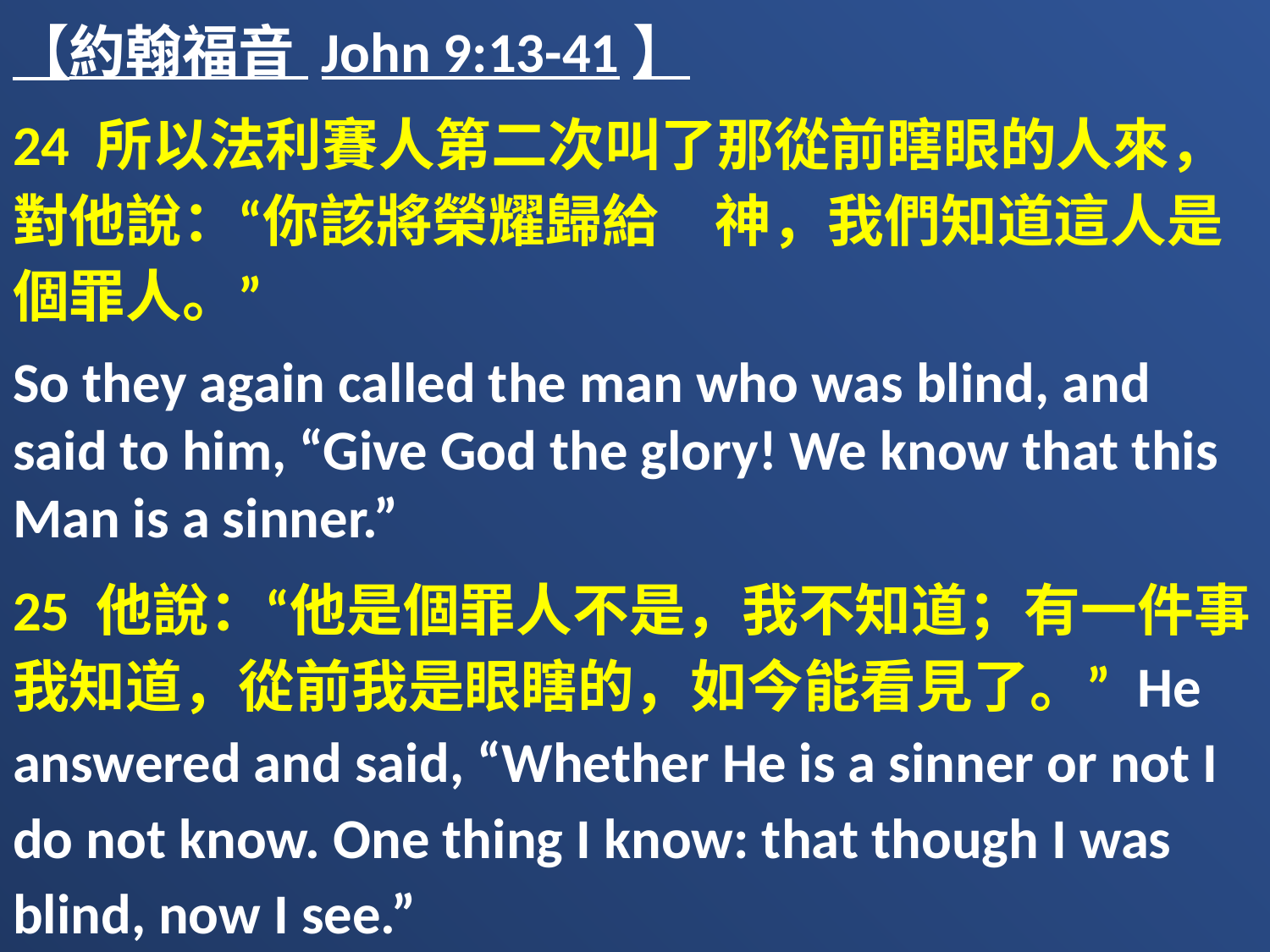

【約翰福音 John 9:13-41】
24 所以法利賽人第二次叫了那從前瞎眼的人來，對他說：“你該將榮耀歸給　神，我們知道這人是個罪人。”
So they again called the man who was blind, and said to him, “Give God the glory! We know that this Man is a sinner.”
25 他說：“他是個罪人不是，我不知道；有一件事我知道，從前我是眼瞎的，如今能看見了。” He answered and said, “Whether He is a sinner or not I do not know. One thing I know: that though I was blind, now I see.”